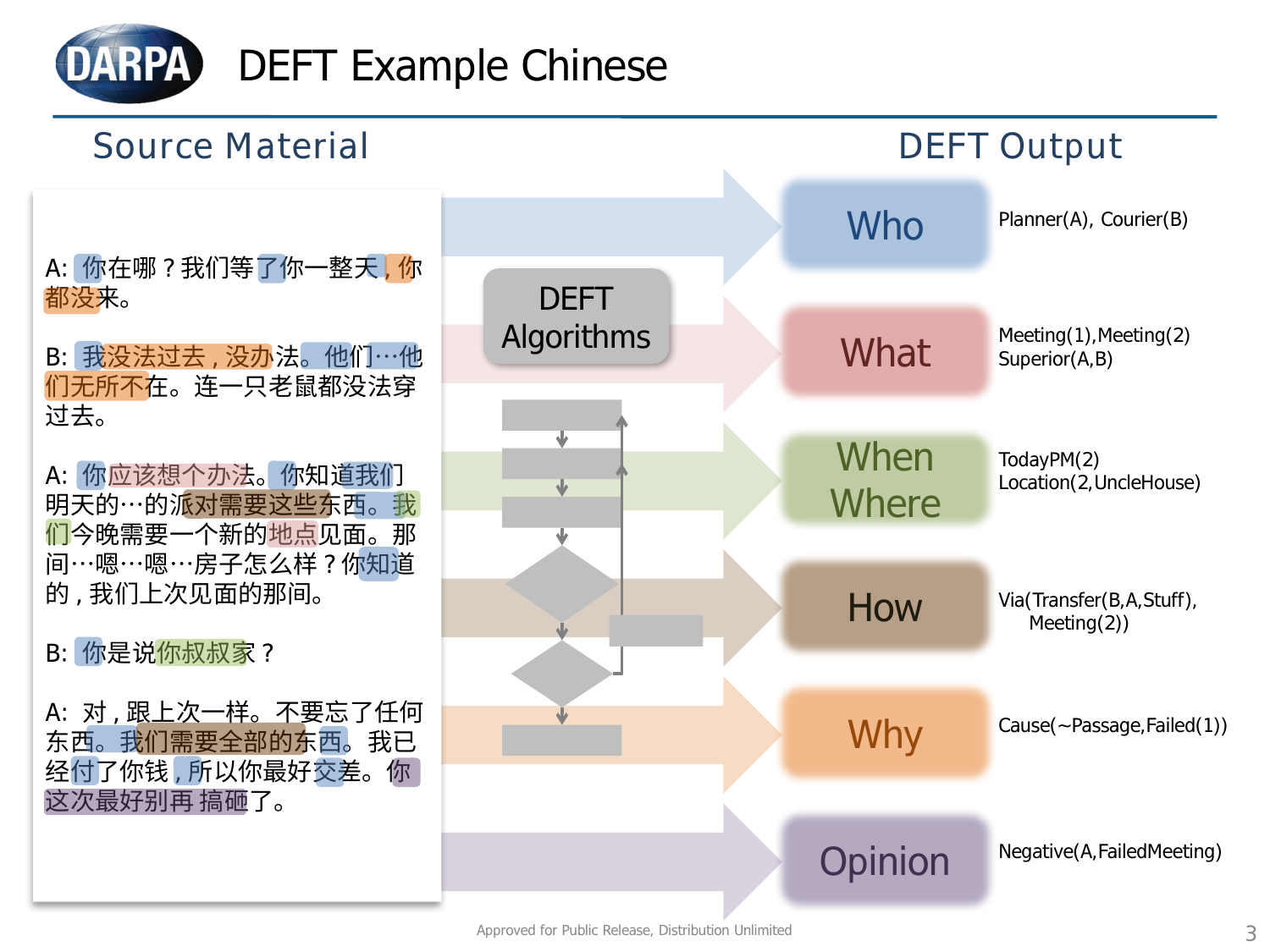

# DEFT Example Chinese
Source Material
DEFT Output

Who
A: 你在哪?我们等了你一整天,你都没来。
B: 我没法过去,没办法。他们…他们无所不在。连一只老鼠都没法穿过去。
A: 你应该想个办法。你知道我们明天的…的派对需要这些东西。我们今晚需要一个新的地点见面。那间…嗯…嗯…房子怎么样?你知道的,我们上次见面的那间。
B: 你是说你叔叔家?
A: 对,跟上次一样。不要忘了任何东西。我们需要全部的东西。我已经付了你钱,所以你最好交差。你这次最好别再 搞砸了。

A: 你在哪?我们等了你一整天,你都没来。
B: 我没法过去,没办法。他们…他们无所不在。连一只老鼠都没法穿过去。
A: 你应该想个办法。你知道我们明天的…的派对需要这些东西。我们今晚需要一个新的地点见面。那间…嗯…嗯…房子怎么样?你知道的,我们上次见面的那间。
B: 你是说你叔叔家?
A: 对,跟上次一样。不要忘了任何东西。我们需要全部的东西。我已经付了你钱,所以你最好交差。你这次最好别再 搞砸了。

Planner(A), Courier(B)

DEFT Algorithms

What
Meeting(1),Meeting(2)
Superior(A,B)

When
Where
TodayPM(2) Location(2,UncleHouse)

How
Via(Transfer(B,A,Stuff),
     Meeting(2))

Why
Cause(~Passage,Failed(1))

Opinion
Negative(A,FailedMeeting)
Approved for Public Release, Distribution Unlimited
3